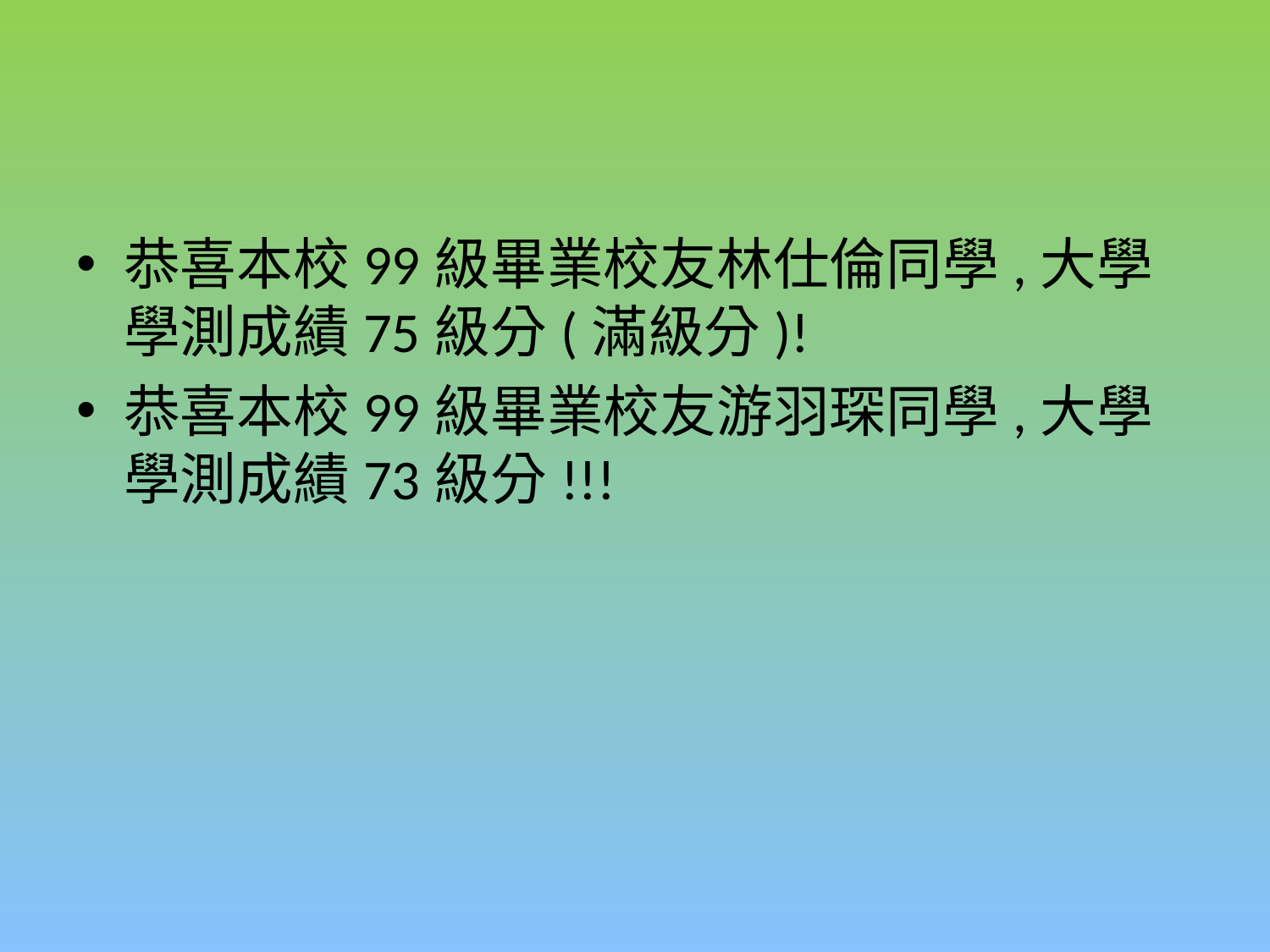

#
恭喜本校99級畢業校友林仕倫同學,大學學測成績75級分(滿級分)!
恭喜本校99級畢業校友游羽琛同學,大學學測成績73級分!!!